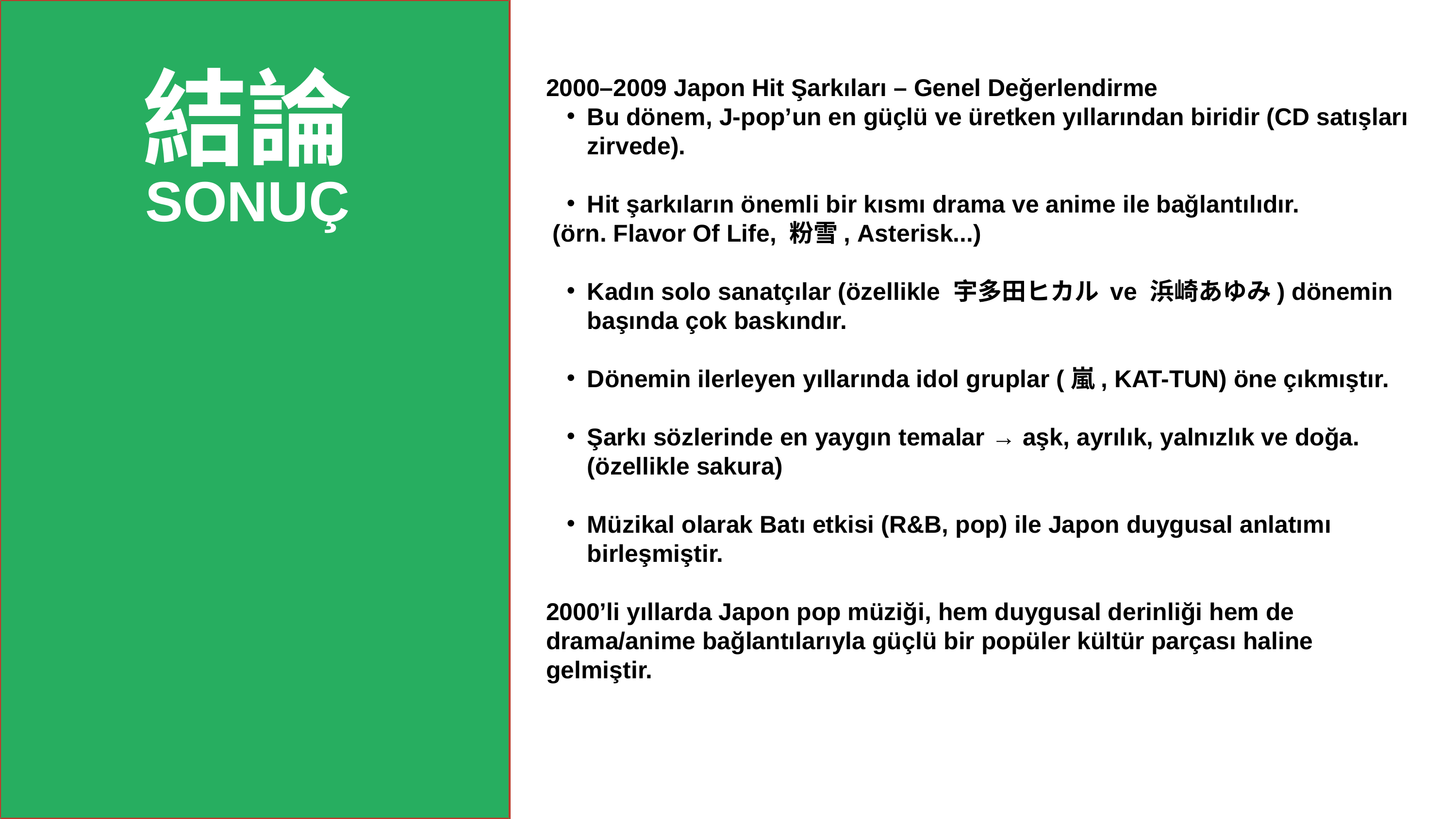

結論
2000–2009 Japon Hit Şarkıları – Genel Değerlendirme
Bu dönem, J-pop’un en güçlü ve üretken yıllarından biridir (CD satışları zirvede).

Hit şarkıların önemli bir kısmı drama ve anime ile bağlantılıdır.
 (örn. Flavor Of Life, 粉雪, Asterisk...)

Kadın solo sanatçılar (özellikle 宇多田ヒカル ve 浜崎あゆみ) dönemin başında çok baskındır.

Dönemin ilerleyen yıllarında idol gruplar (嵐, KAT-TUN) öne çıkmıştır.

Şarkı sözlerinde en yaygın temalar → aşk, ayrılık, yalnızlık ve doğa. (özellikle sakura)

Müzikal olarak Batı etkisi (R&B, pop) ile Japon duygusal anlatımı birleşmiştir.

2000’li yıllarda Japon pop müziği, hem duygusal derinliği hem de drama/anime bağlantılarıyla güçlü bir popüler kültür parçası haline gelmiştir.

SONUÇ